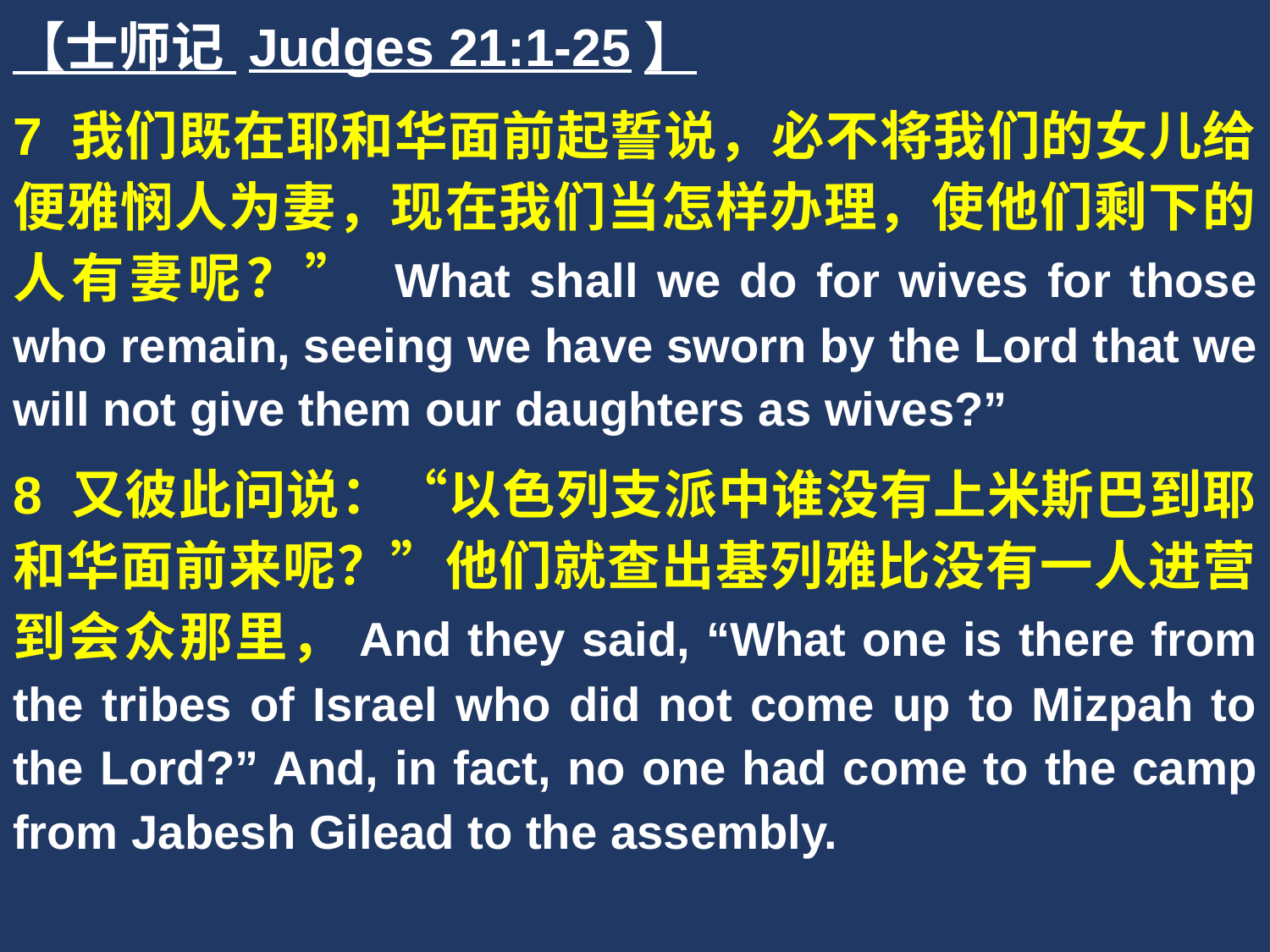

【士师记 Judges 21:1-25】
7 我们既在耶和华面前起誓说，必不将我们的女儿给便雅悯人为妻，现在我们当怎样办理，使他们剩下的人有妻呢？” What shall we do for wives for those who remain, seeing we have sworn by the Lord that we will not give them our daughters as wives?”
8 又彼此问说：“以色列支派中谁没有上米斯巴到耶和华面前来呢？”他们就查出基列雅比没有一人进营到会众那里，And they said, “What one is there from the tribes of Israel who did not come up to Mizpah to the Lord?” And, in fact, no one had come to the camp from Jabesh Gilead to the assembly.